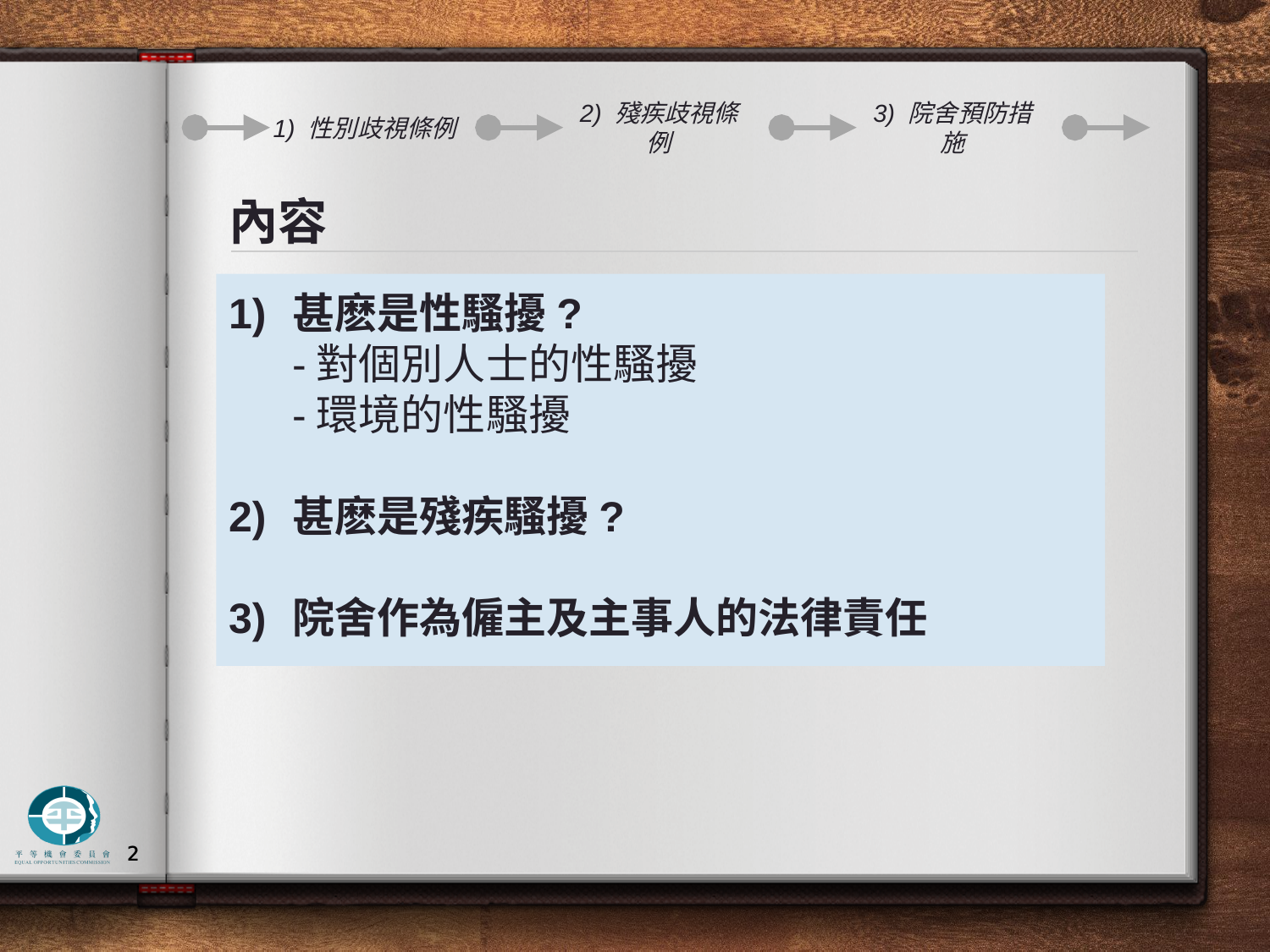

1) 性別歧視條例
2) 殘疾歧視條例
3) 院舍預防措施
# 內容
1) 	甚麽是性騷擾?
	-對個別人士的性騷擾
	-環境的性騷擾

2)	甚麽是殘疾騷擾?

3)	院舍作為僱主及主事人的法律責任